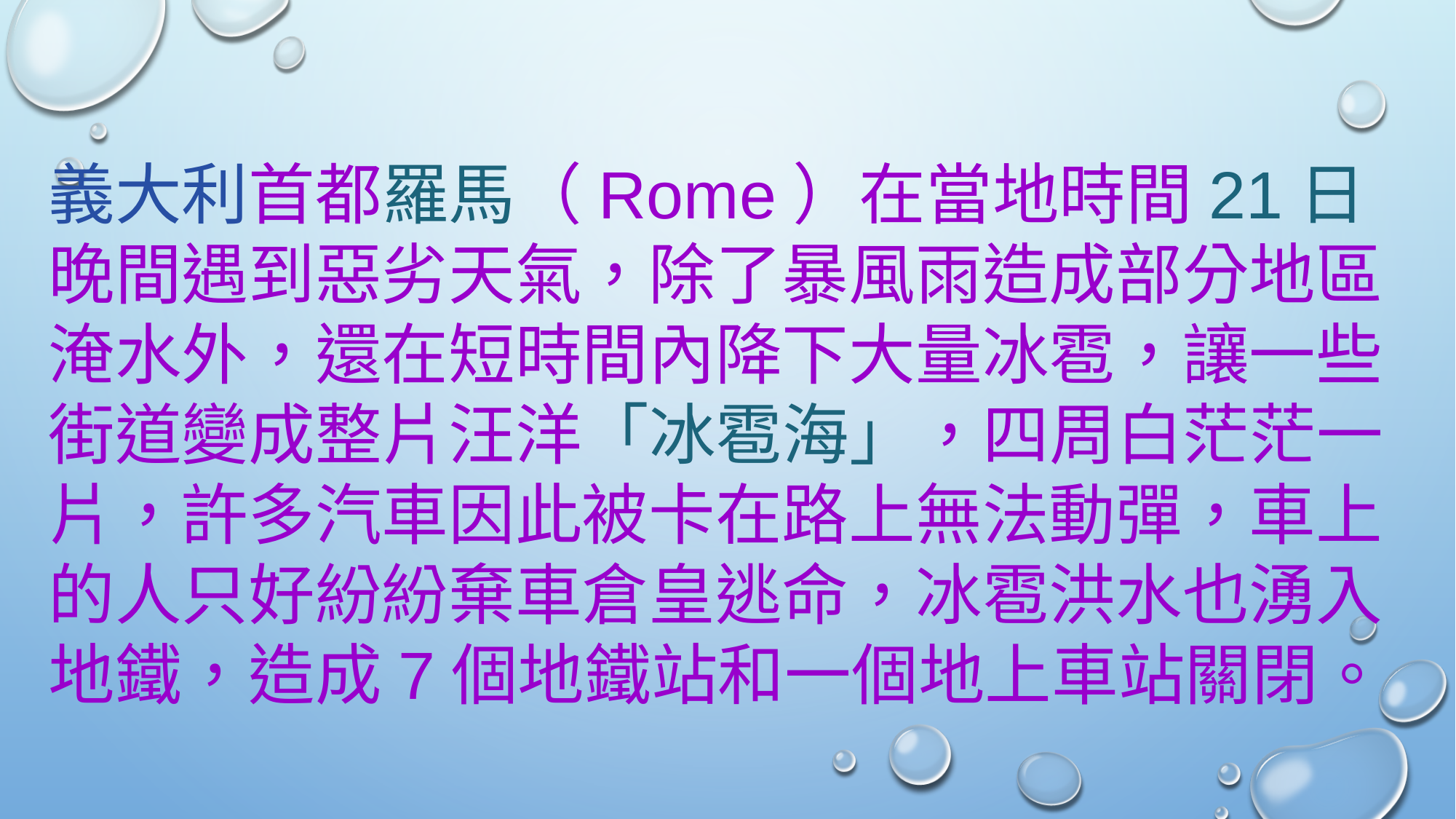

義大利首都羅馬（Rome）在當地時間21日晚間遇到惡劣天氣，除了暴風雨造成部分地區淹水外，還在短時間內降下大量冰雹，讓一些街道變成整片汪洋「冰雹海」，四周白茫茫一片，許多汽車因此被卡在路上無法動彈，車上的人只好紛紛棄車倉皇逃命，冰雹洪水也湧入地鐵，造成7個地鐵站和一個地上車站關閉。